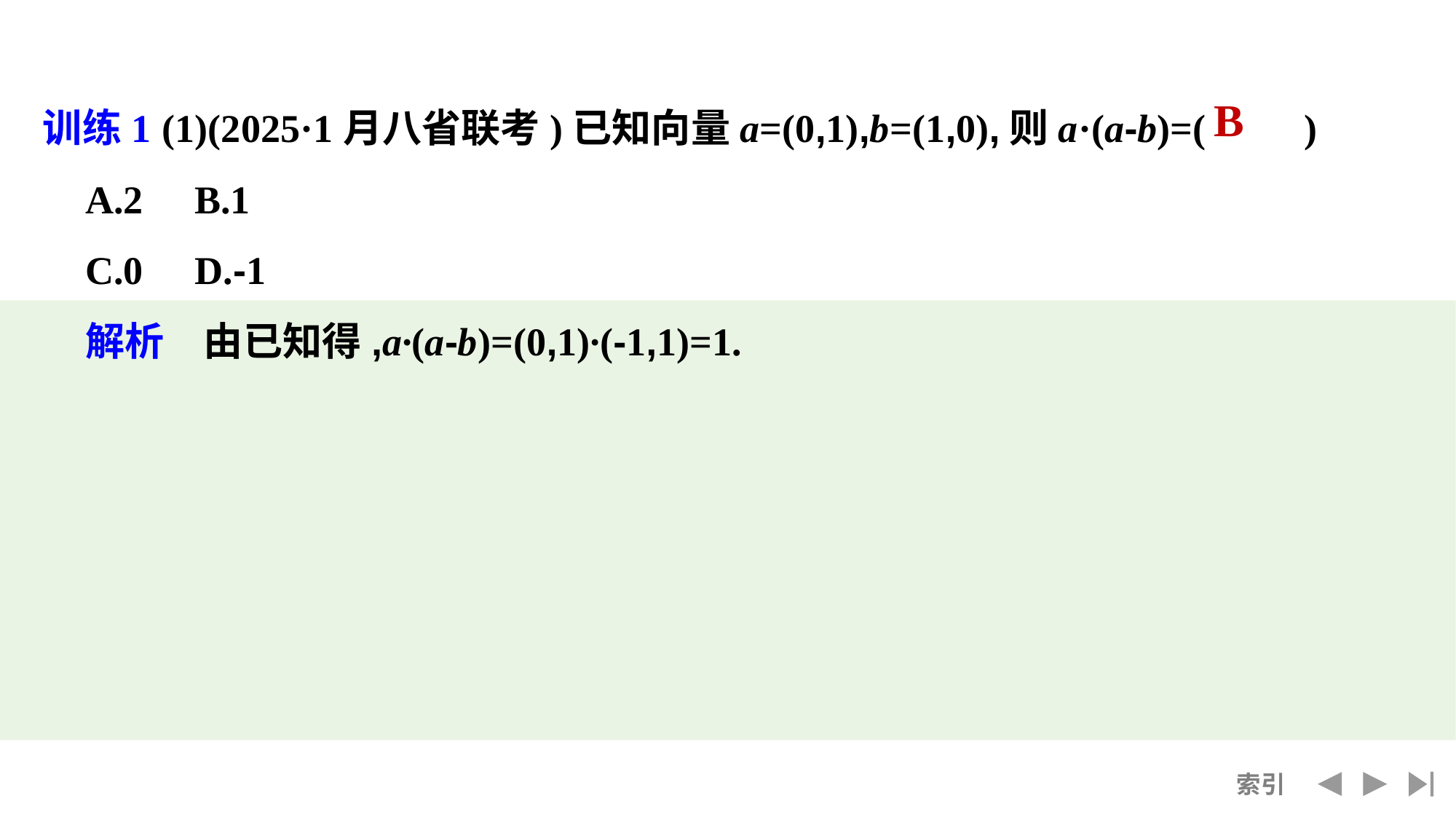

训练1 (1)(2025·1月八省联考)已知向量a=(0,1),b=(1,0),则a·(a-b)=(　　)
	A.2	B.1
	C.0	D.-1
	解析　由已知得,a·(a-b)=(0,1)·(-1,1)=1.
B